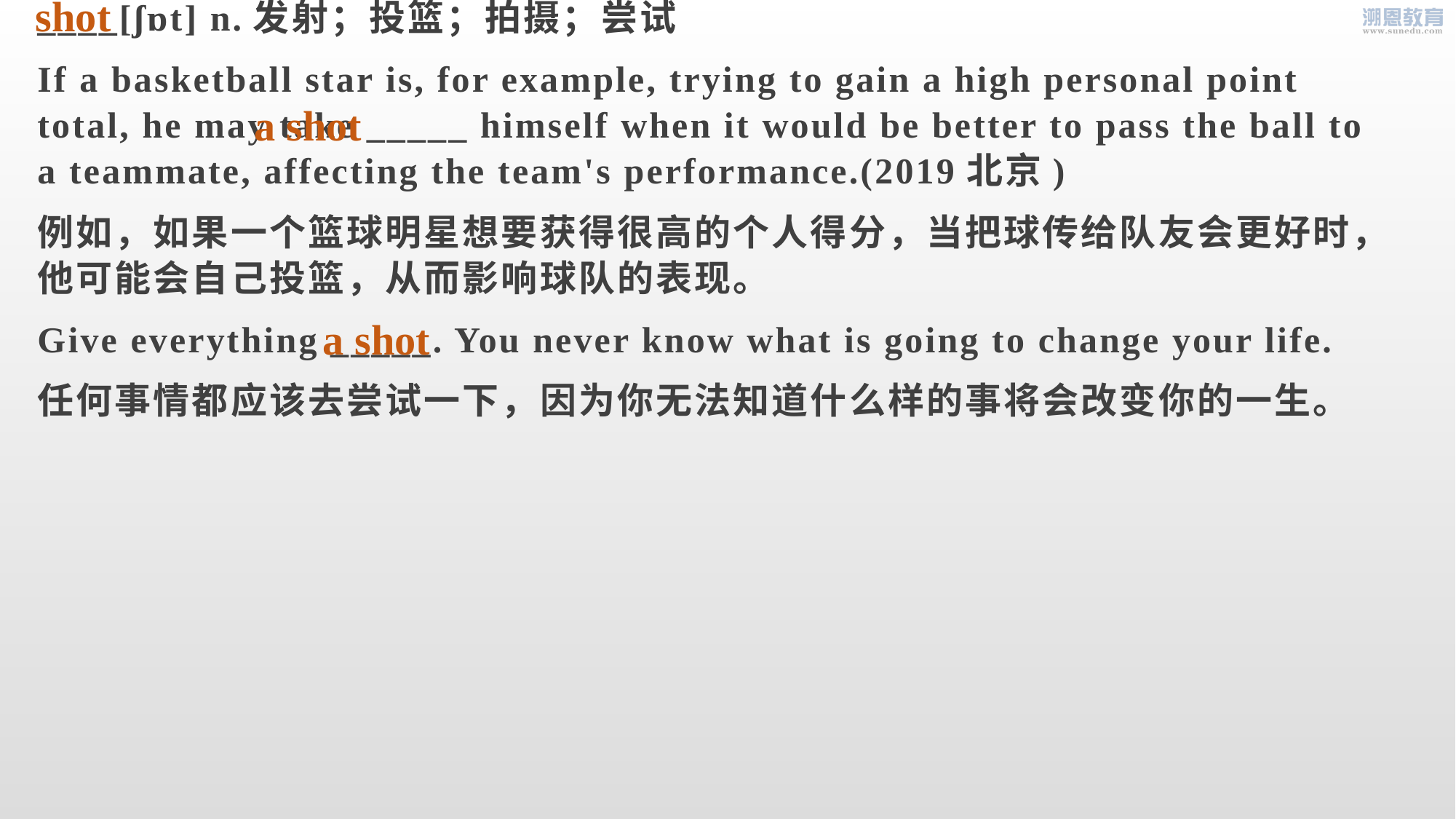

shot
____[ʃɒt] n.发射；投篮；拍摄；尝试
If a basketball star is, for example, trying to gain a high personal point total, he may take _____ himself when it would be better to pass the ball to a teammate, affecting the team's performance.(2019北京)
例如，如果一个篮球明星想要获得很高的个人得分，当把球传给队友会更好时，他可能会自己投篮，从而影响球队的表现。
Give everything _____. You never know what is going to change your life.
任何事情都应该去尝试一下，因为你无法知道什么样的事将会改变你的一生。

a shot
a shot